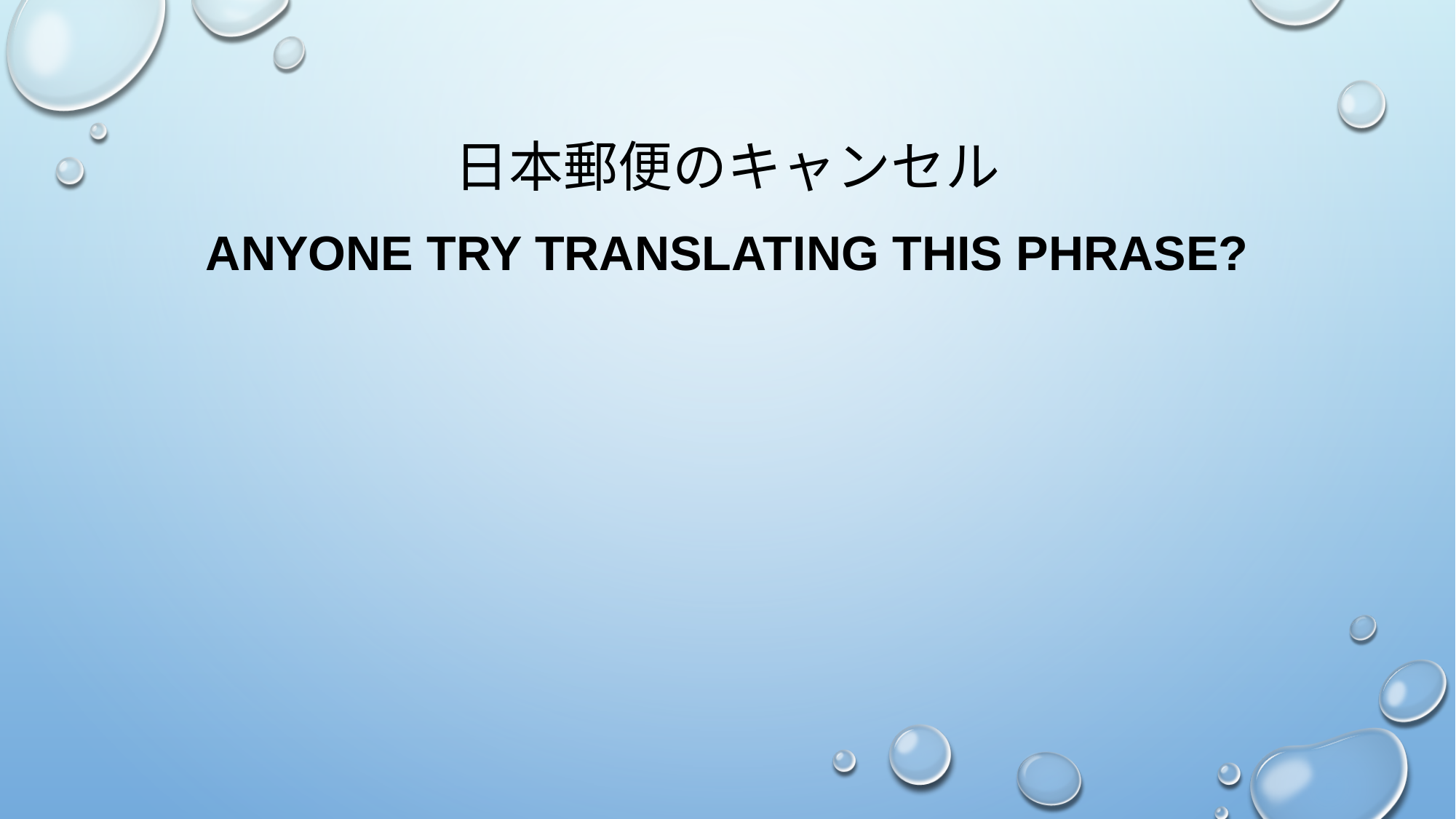

# 日本郵便のキャンセル
Anyone try translating this phrase?